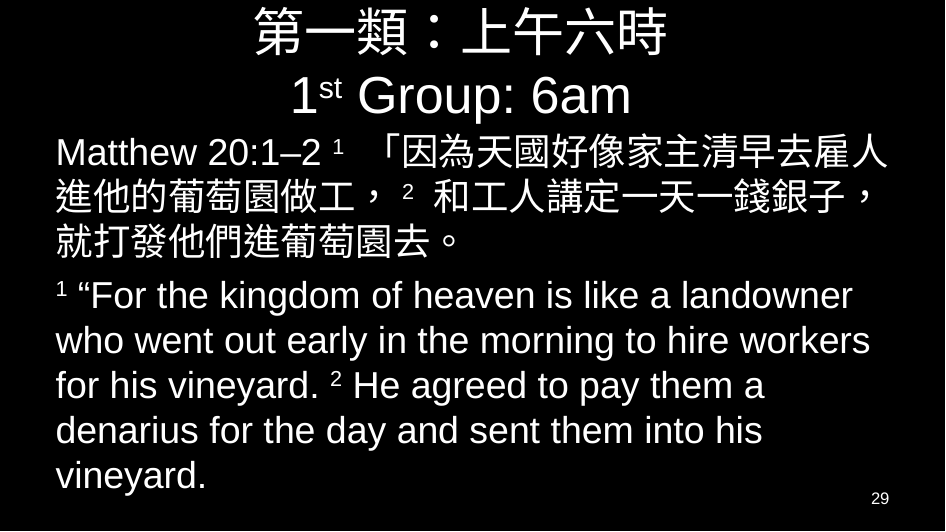

# 第一類：上午六時 1st Group: 6am
Matthew 20:1–2 1 「因為天國好像家主清早去雇人進他的葡萄園做工，2 和工人講定一天一錢銀子，就打發他們進葡萄園去。
1 “For the kingdom of heaven is like a landowner who went out early in the morning to hire workers for his vineyard. 2 He agreed to pay them a denarius for the day and sent them into his vineyard.

29